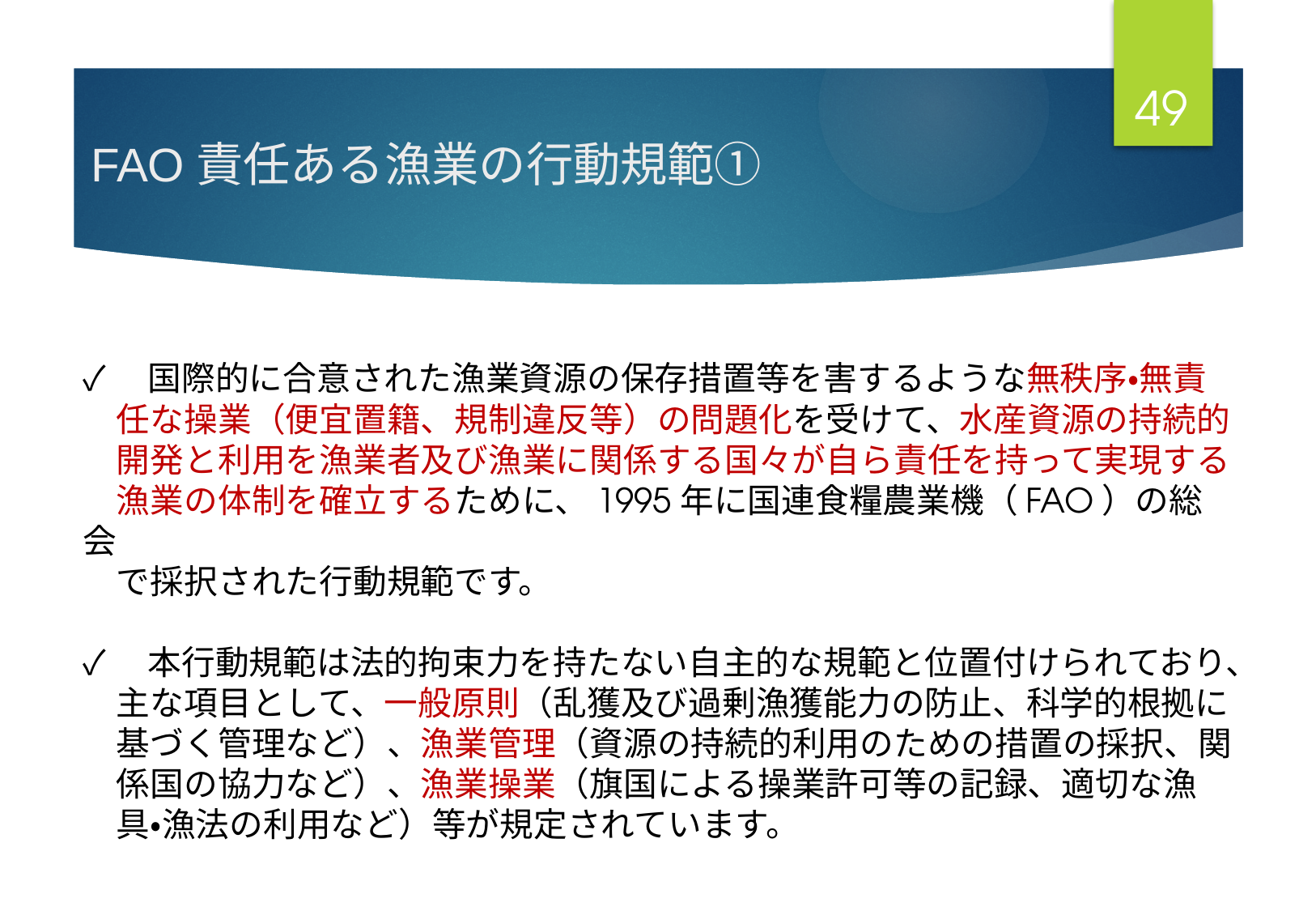

49
FAO責任ある漁業の行動規範①

✓　国際的に合意された漁業資源の保存措置等を害するような無秩序・無責
　任な操業（便宜置籍、規制違反等）の問題化を受けて、水産資源の持続的
　開発と利用を漁業者及び漁業に関係する国々が自ら責任を持って実現する
　漁業の体制を確立するために、1995年に国連食糧農業機（FAO）の総会
　で採択された行動規範です。

✓　本行動規範は法的拘束力を持たない自主的な規範と位置付けられており、
　主な項目として、一般原則（乱獲及び過剰漁獲能力の防止、科学的根拠に
　基づく管理など）、漁業管理（資源の持続的利用のための措置の採択、関
　係国の協力など）、漁業操業（旗国による操業許可等の記録、適切な漁
　具・漁法の利用など）等が規定されています。
# Ⅰ.●●